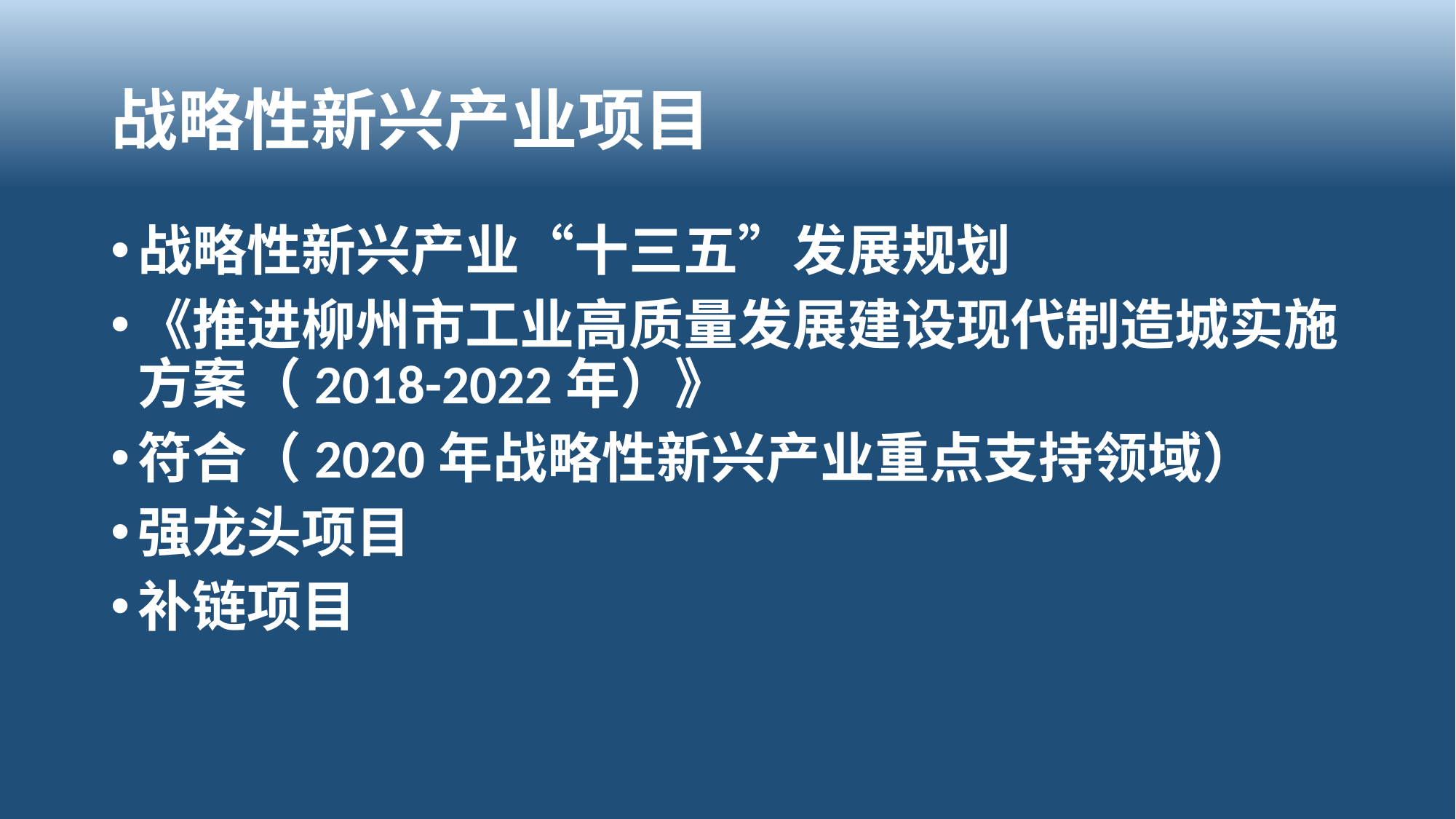

# 战略性新兴产业项目
战略性新兴产业“十三五”发展规划
《推进柳州市工业高质量发展建设现代制造城实施方案（2018-2022年）》
符合（2020年战略性新兴产业重点支持领域）
强龙头项目
补链项目